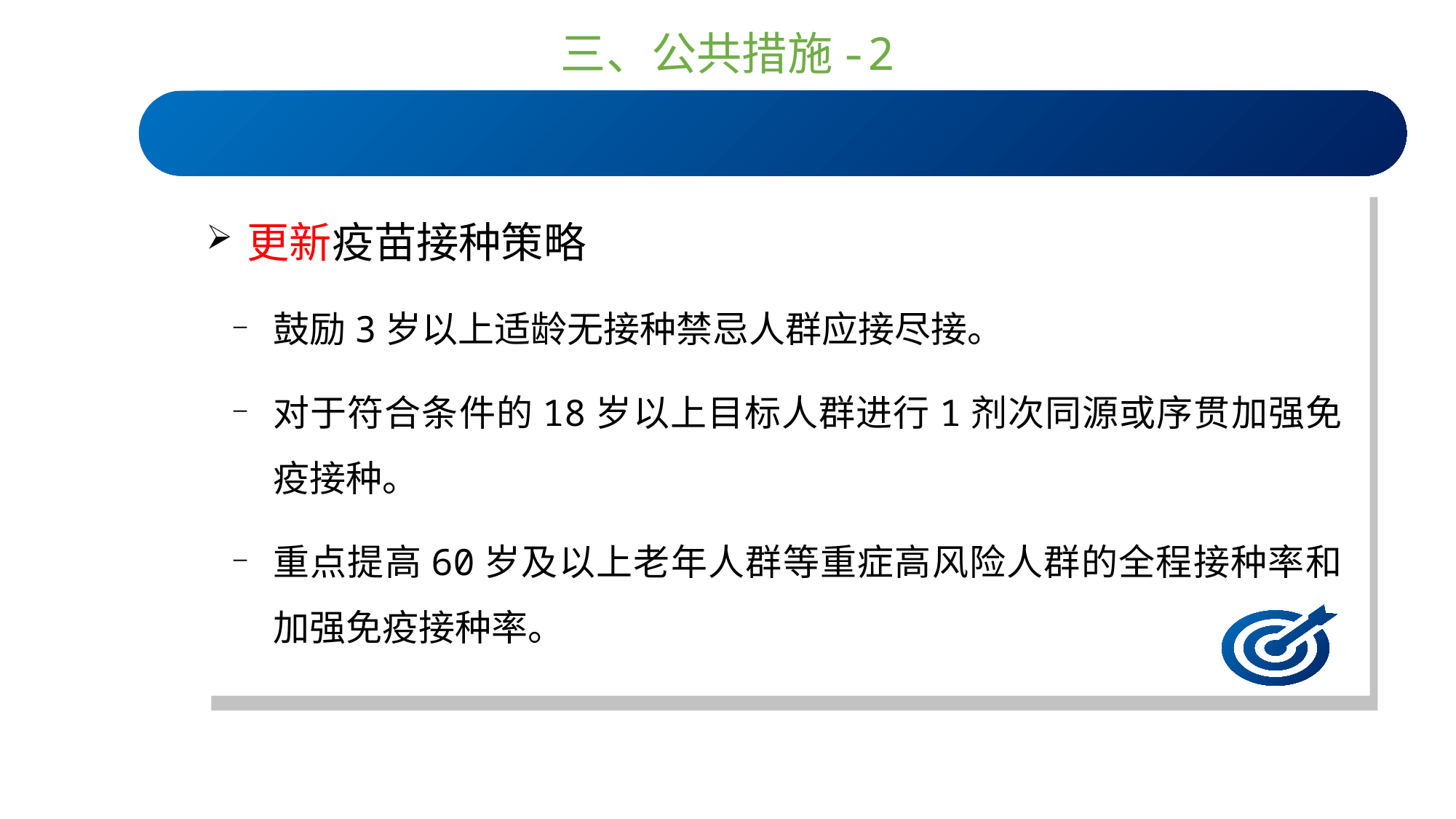

# 三、公共措施-2

更新疫苗接种策略
鼓励3岁以上适龄无接种禁忌人群应接尽接。
对于符合条件的18岁以上目标人群进行1剂次同源或序贯加强免疫接种。
重点提高60岁及以上老年人群等重症高风险人群的全程接种率和加强免疫接种率。